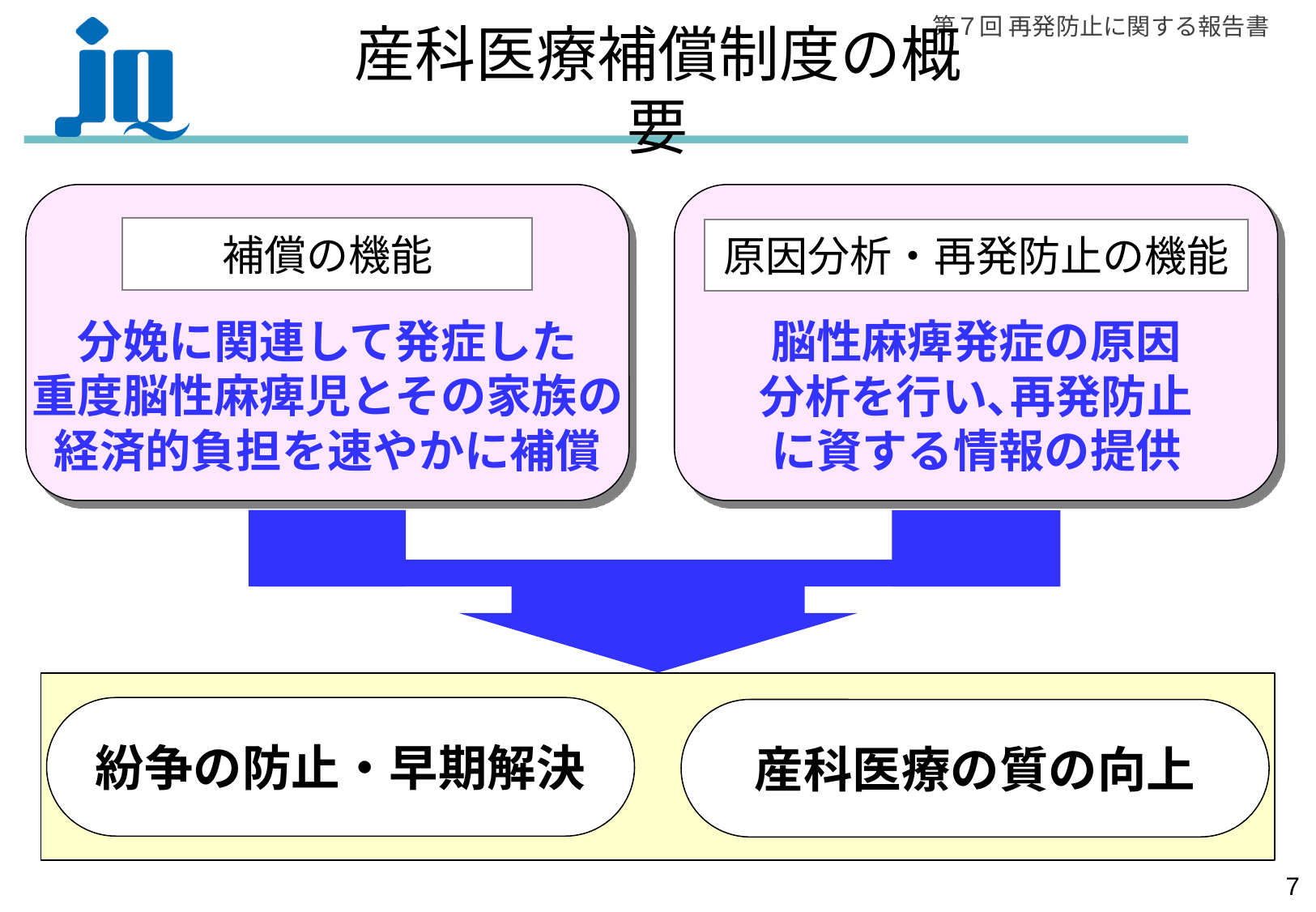

# 産科医療補償制度の概要

補償の機能
原因分析・再発防止の機能
分娩に関連して発症した
重度脳性麻痺児とその家族の
経済的負担を速やかに補償
脳性麻痺発症の原因
分析を行い､再発防止
に資する情報の提供

紛争の防止・早期解決
産科医療の質の向上
7